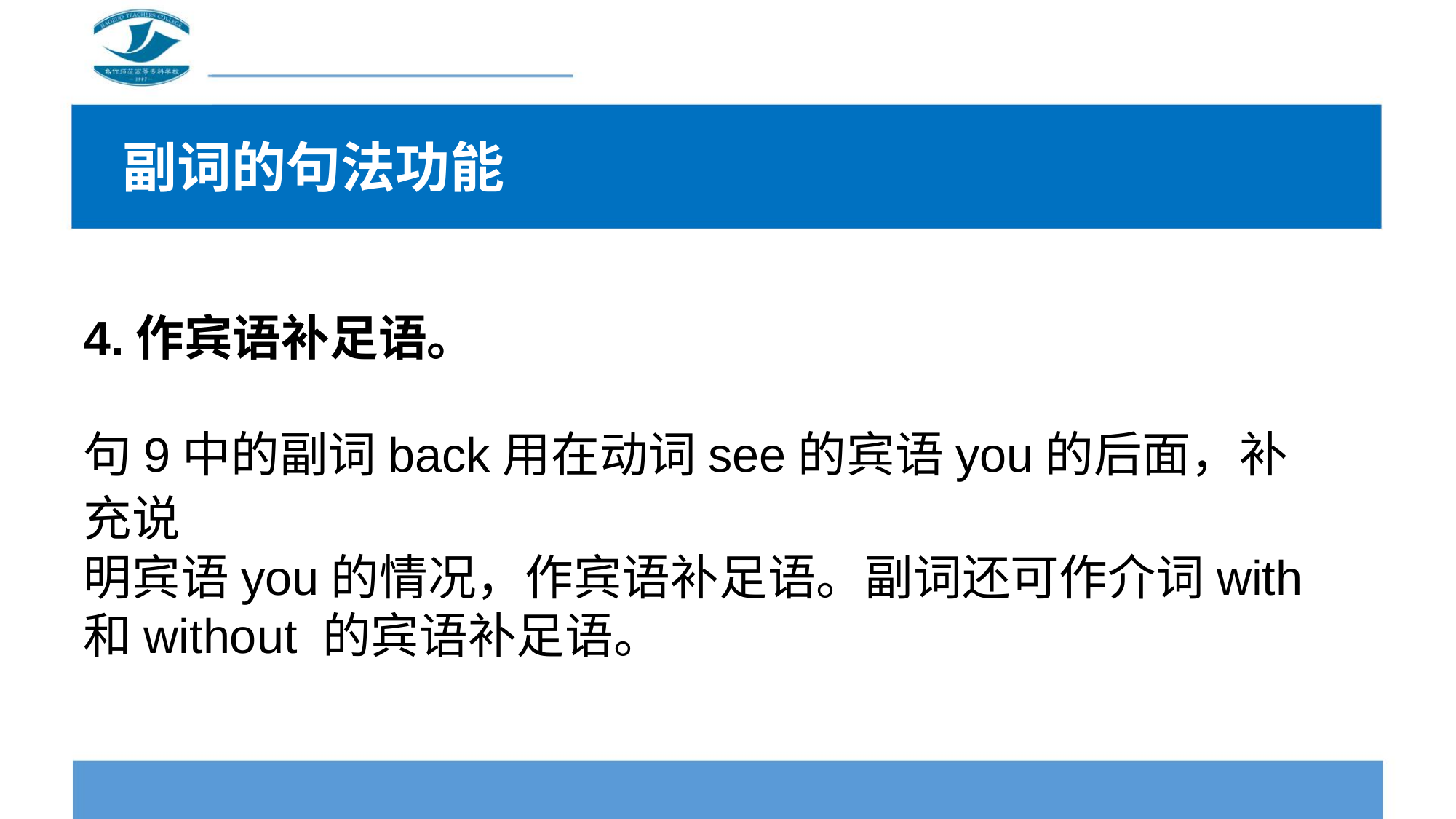

副词的句法功能
4.作宾语补足语。
句9中的副词back用在动词see的宾语you的后面，补充说
明宾语you的情况，作宾语补足语。副词还可作介词with
和without 的宾语补足语。